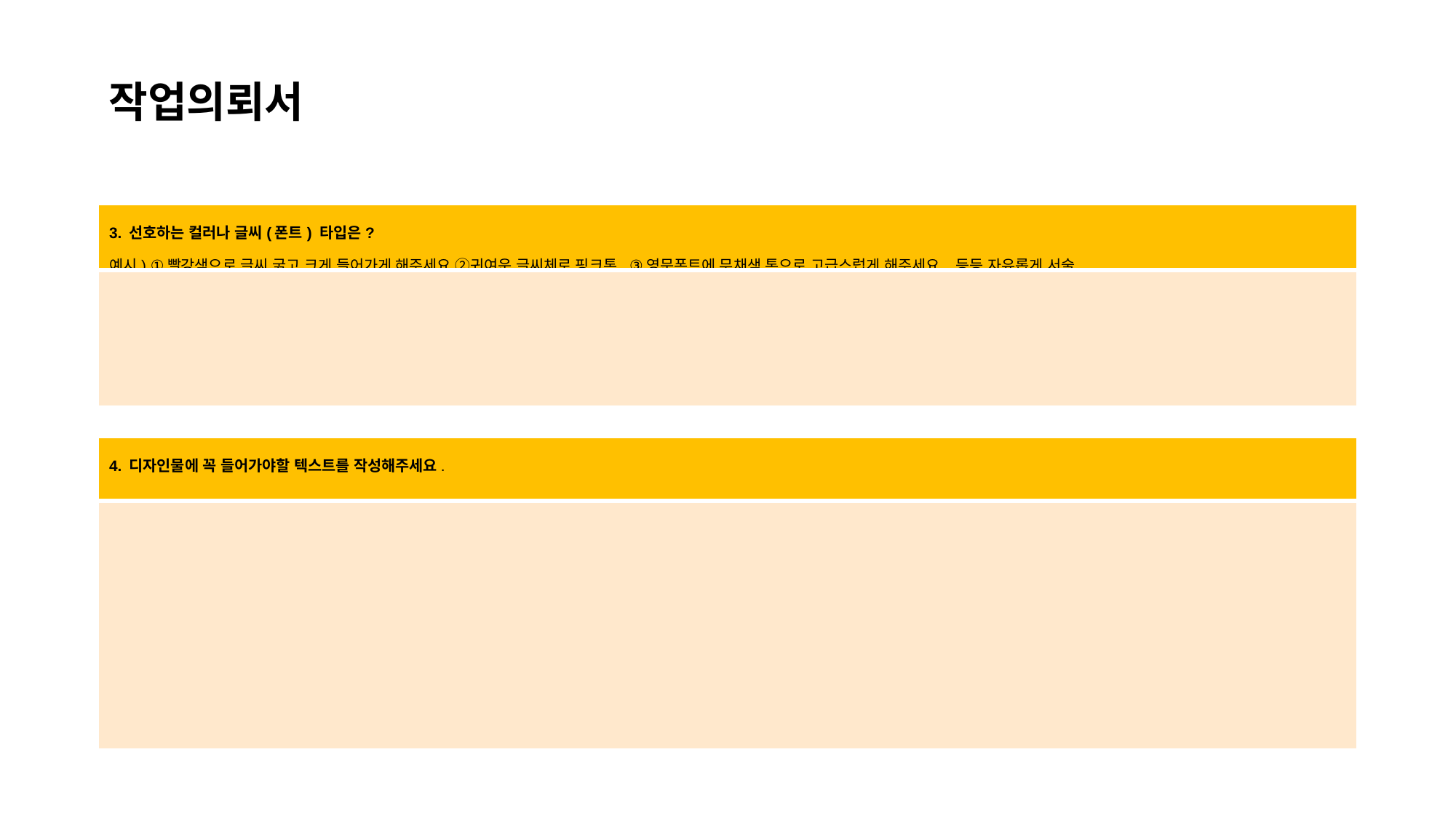

작업의뢰서
| 3. 선호하는 컬러나 글씨(폰트) 타입은? 예시) ①빨강색으로 글씨 굵고 크게 들어가게 해주세요 ②귀여운 글씨체로 핑크톤, ③영문폰트에 무채색 톤으로 고급스럽게 해주세요. 등등 자유롭게 서술. |
| --- |
|  |
| 4. 디자인물에 꼭 들어가야할 텍스트를 작성해주세요. |
| --- |
|  |